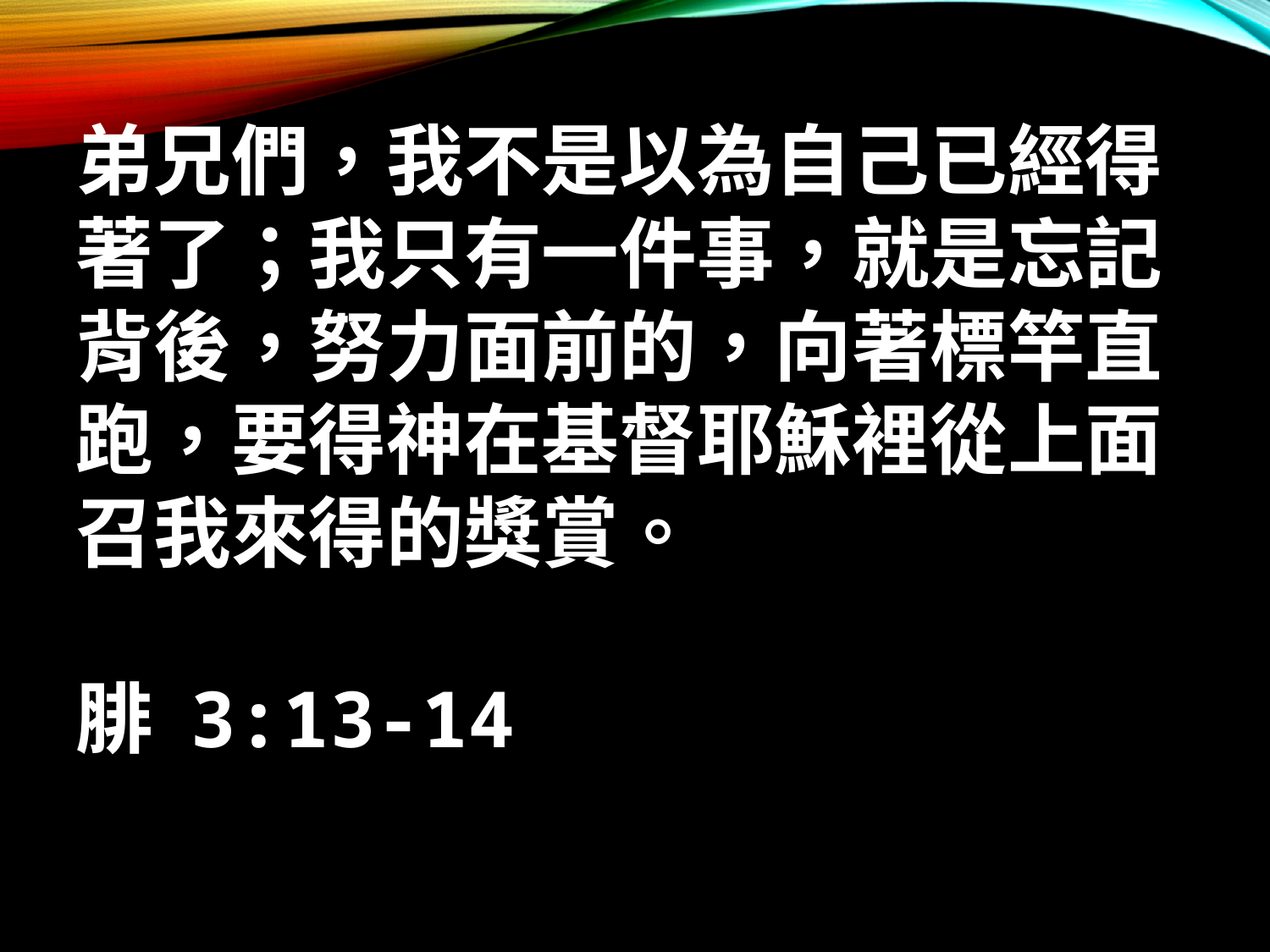

弟兄們，我不是以為自己已經得著了；我只有一件事，就是忘記背後，努力面前的，向著標竿直跑，要得神在基督耶穌裡從上面召我來得的獎賞。

腓 3:13-14